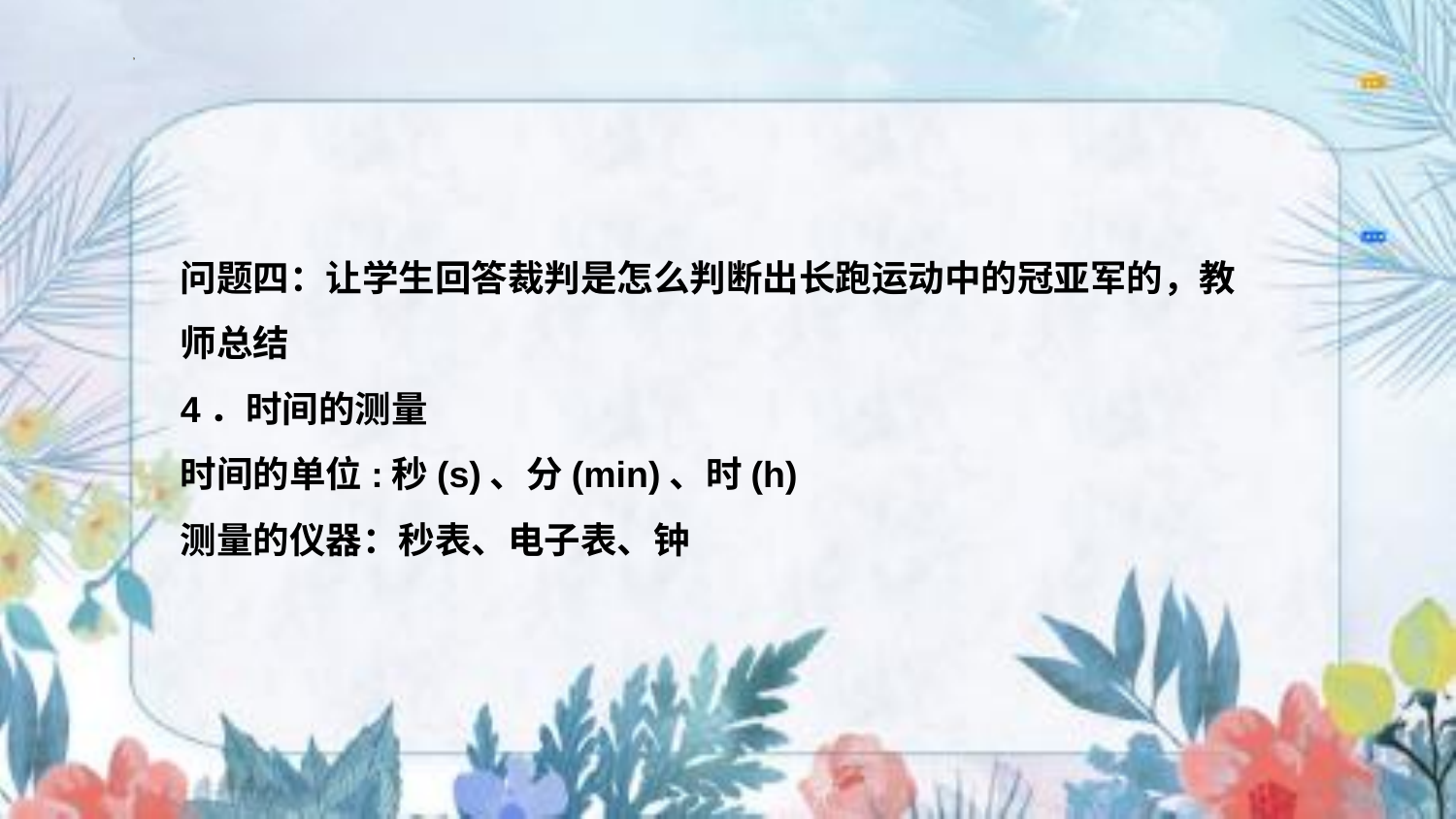

问题四：让学生回答裁判是怎么判断出长跑运动中的冠亚军的，教师总结
4．时间的测量
时间的单位:秒(s)、分(min)、时(h)
测量的仪器：秒表、电子表、钟